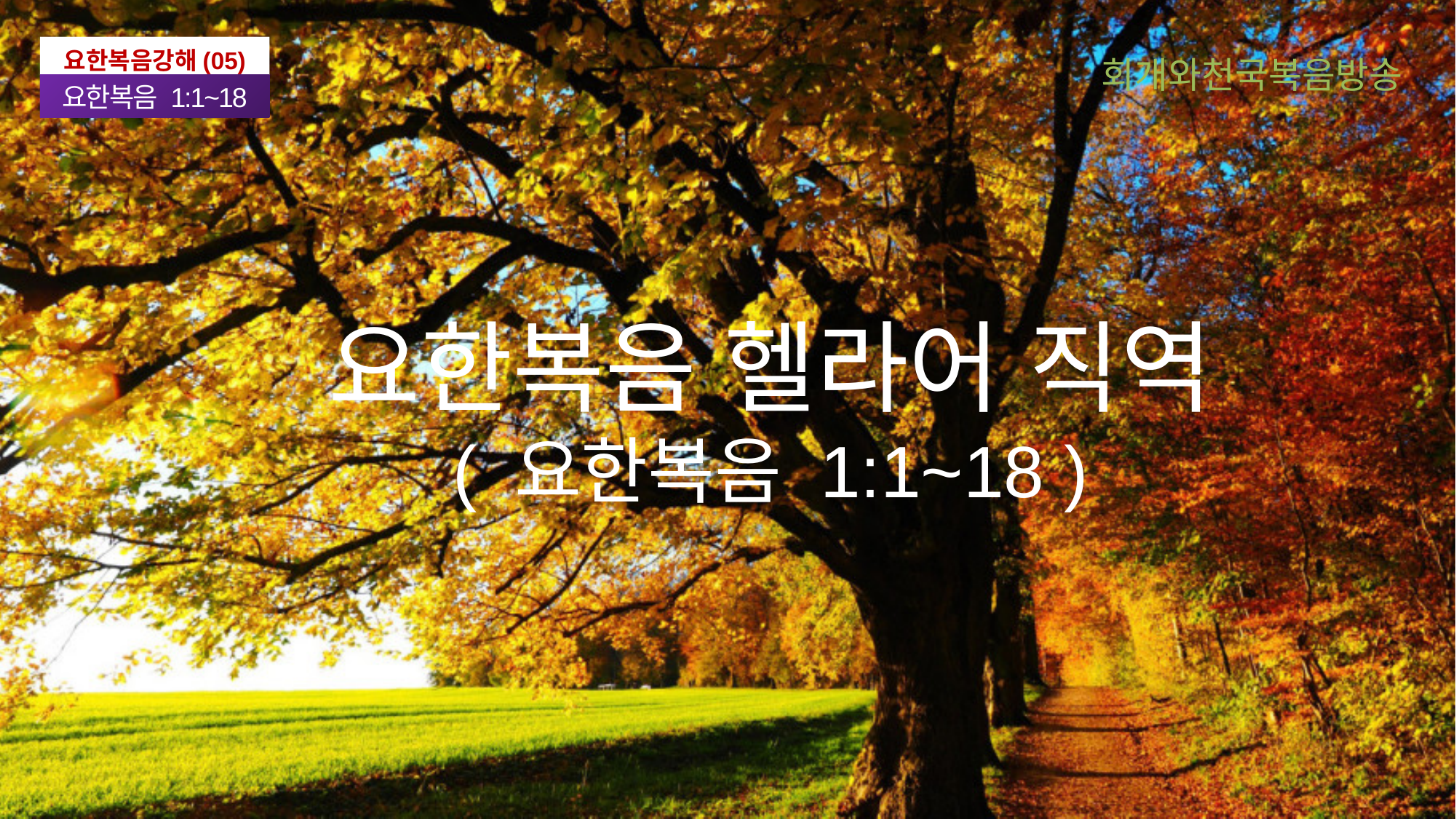

요한복음강해(05)
요한복음 1:1~18

회개와천국복음방송
요한복음 헬라어 직역
( 요한복음 1:1~18 )